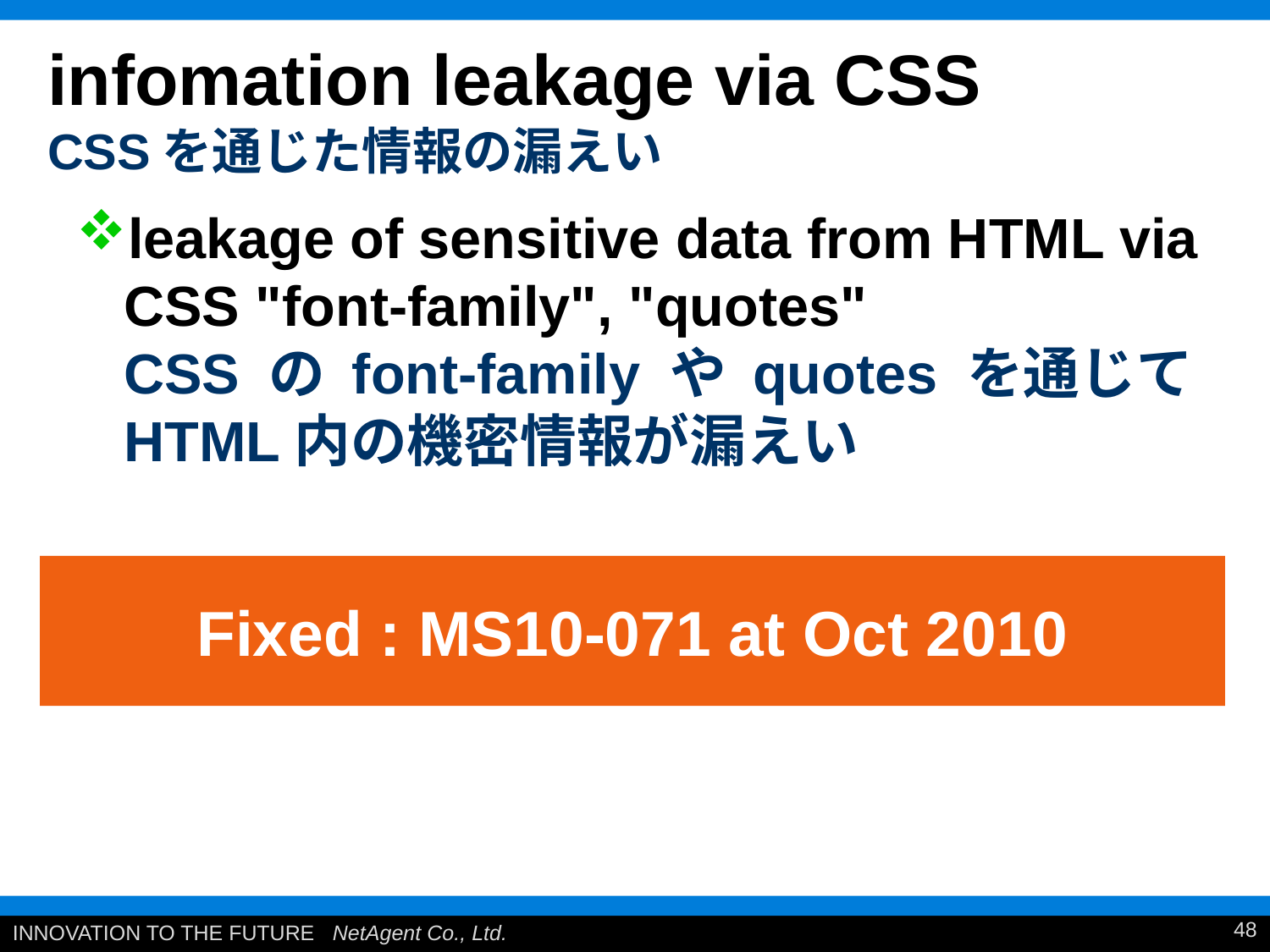

# infomation leakage via CSS CSSを通じた情報の漏えい
leakage of sensitive data from HTML via CSS "font-family", "quotes"
CSS の font-family や quotes を通じてHTML内の機密情報が漏えい
Fixed : MS10-071 at Oct 2010
48